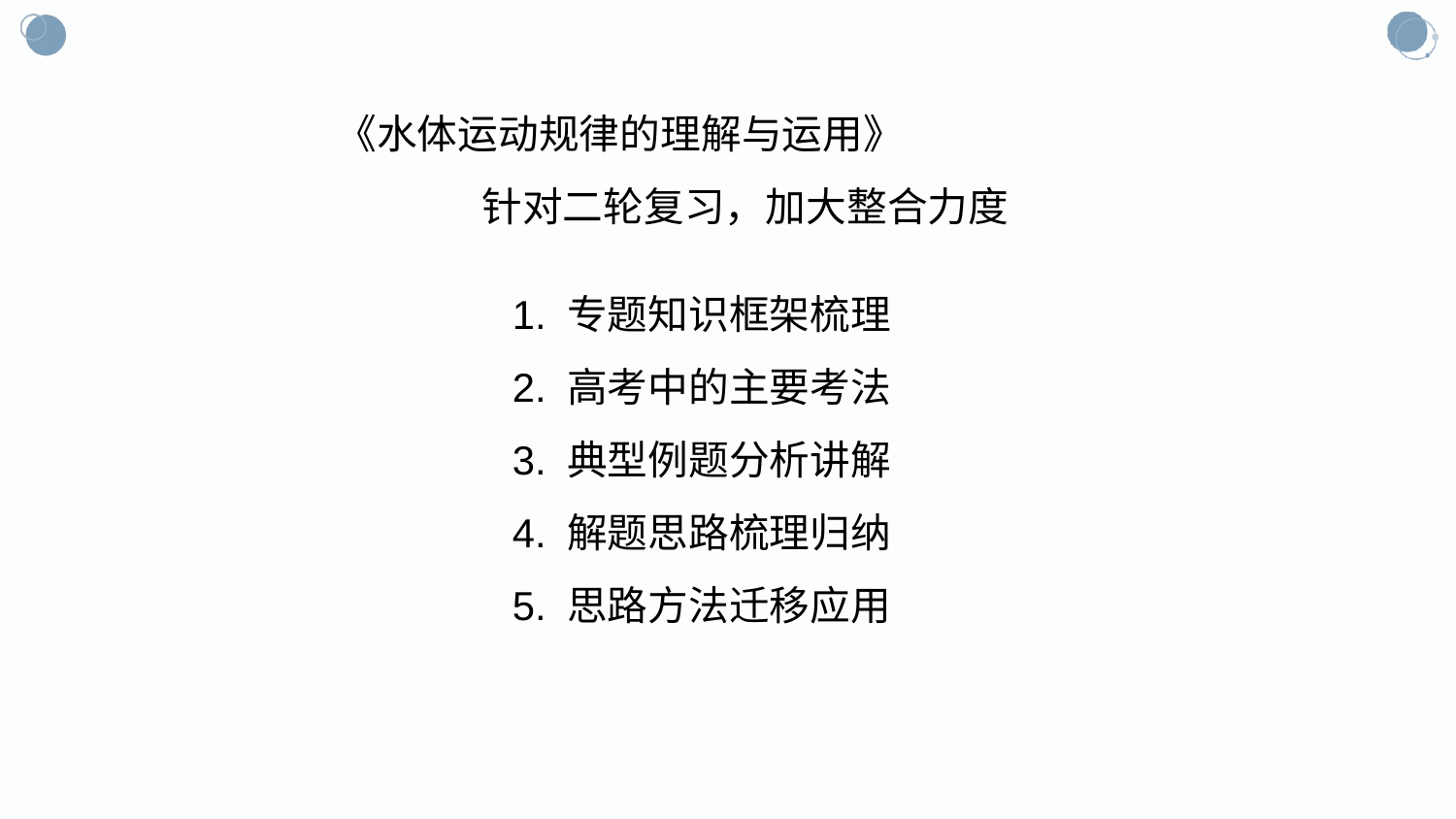

《水体运动规律的理解与运用》
	针对二轮复习，加大整合力度
专题知识框架梳理
高考中的主要考法
典型例题分析讲解
解题思路梳理归纳
思路方法迁移应用